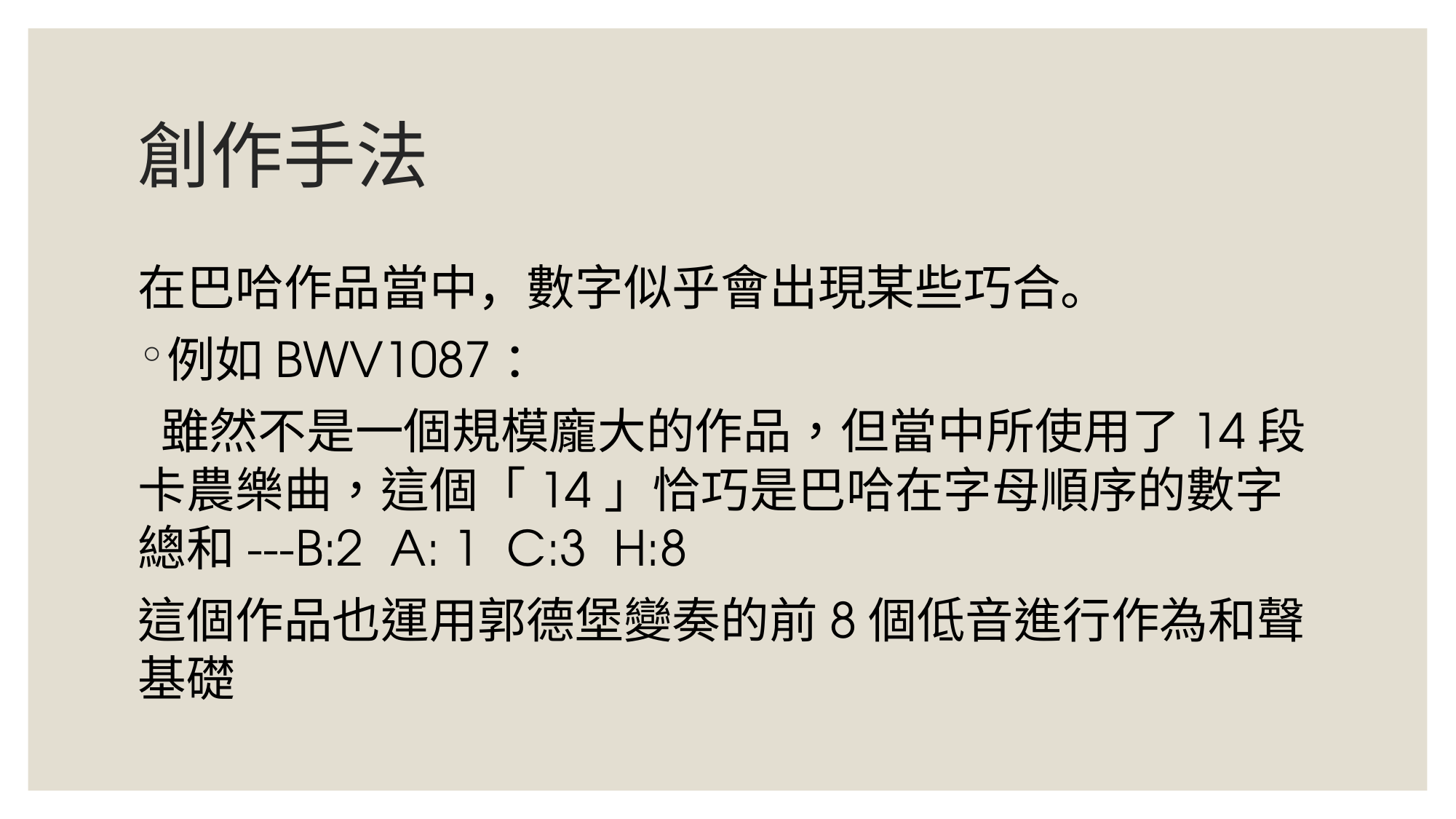

# 創作手法
在巴哈作品當中，數字似乎會出現某些巧合。
例如BWV1087：
 雖然不是一個規模龐大的作品，但當中所使用了14段卡農樂曲，這個「14」恰巧是巴哈在字母順序的數字總和---B:2  A: 1  C:3  H:8
這個作品也運用郭德堡變奏的前8個低音進行作為和聲基礎